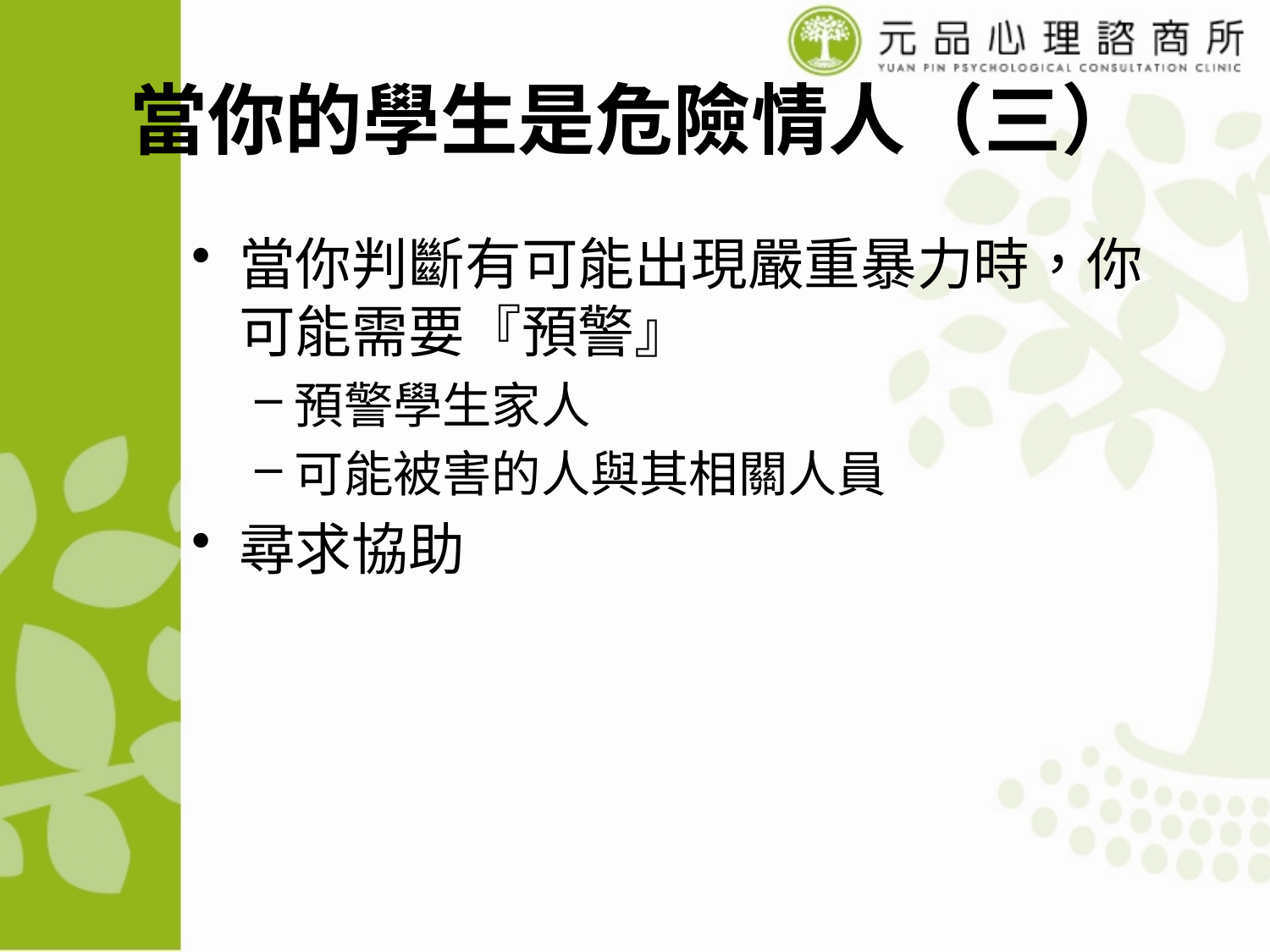

# 當你的學生是危險情人（三）
當你判斷有可能出現嚴重暴力時，你可能需要『預警』
預警學生家人
可能被害的人與其相關人員
尋求協助